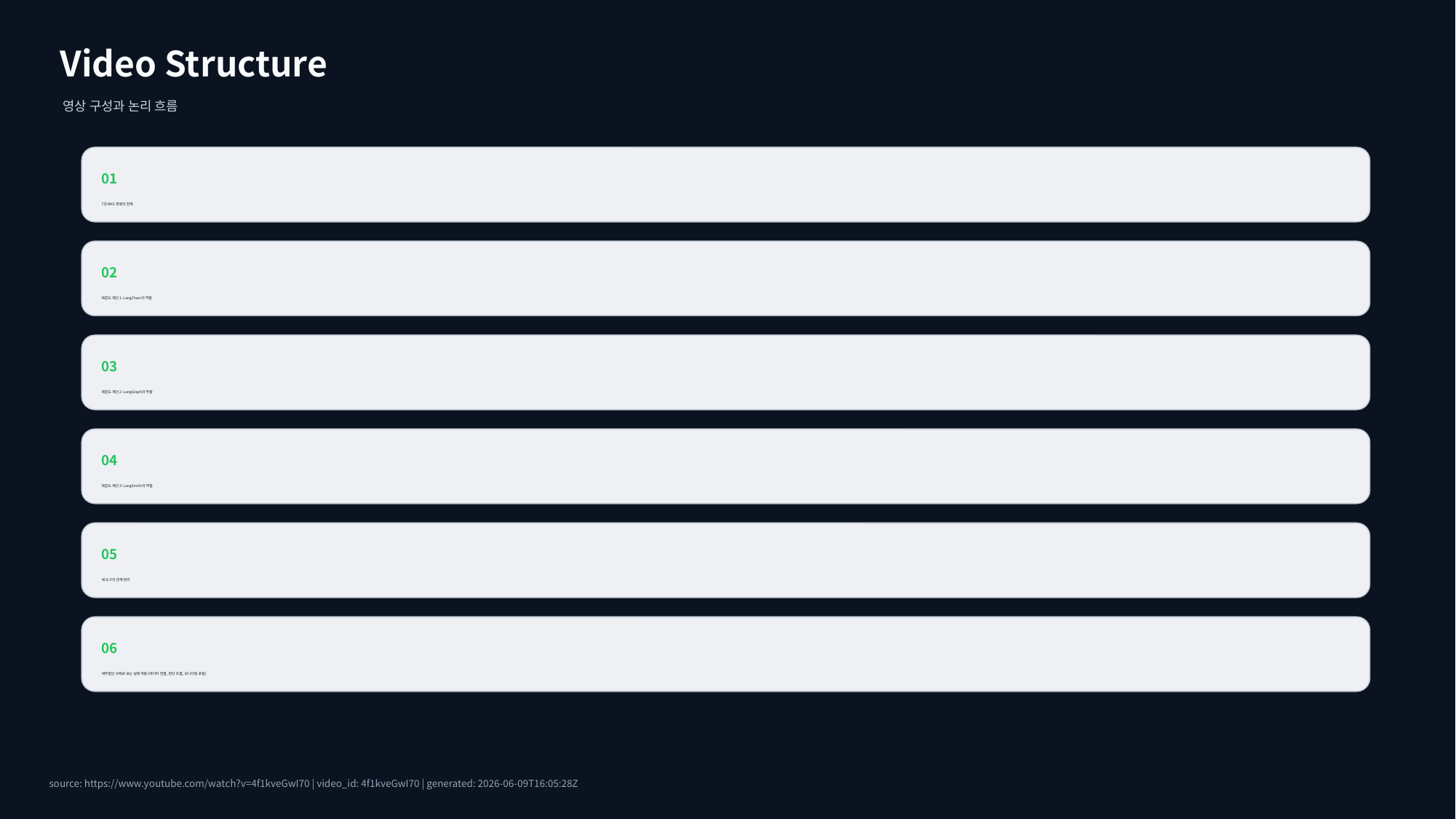

Video Structure
영상 구성과 논리 흐름

01
7강 RAG 챗봇의 한계

02
복잡도 계단 1: LangChain의 역할

03
복잡도 계단 2: LangGraph의 역할

04
복잡도 계단 3: LangSmith의 역할

05
세 도구의 관계 정리

06
세무법인 사례로 보는 실제 적용 (데이터 연결, 판단 흐름, 모니터링 포함)
source: https://www.youtube.com/watch?v=4f1kveGwI70 | video_id: 4f1kveGwI70 | generated: 2026-06-09T16:05:28Z